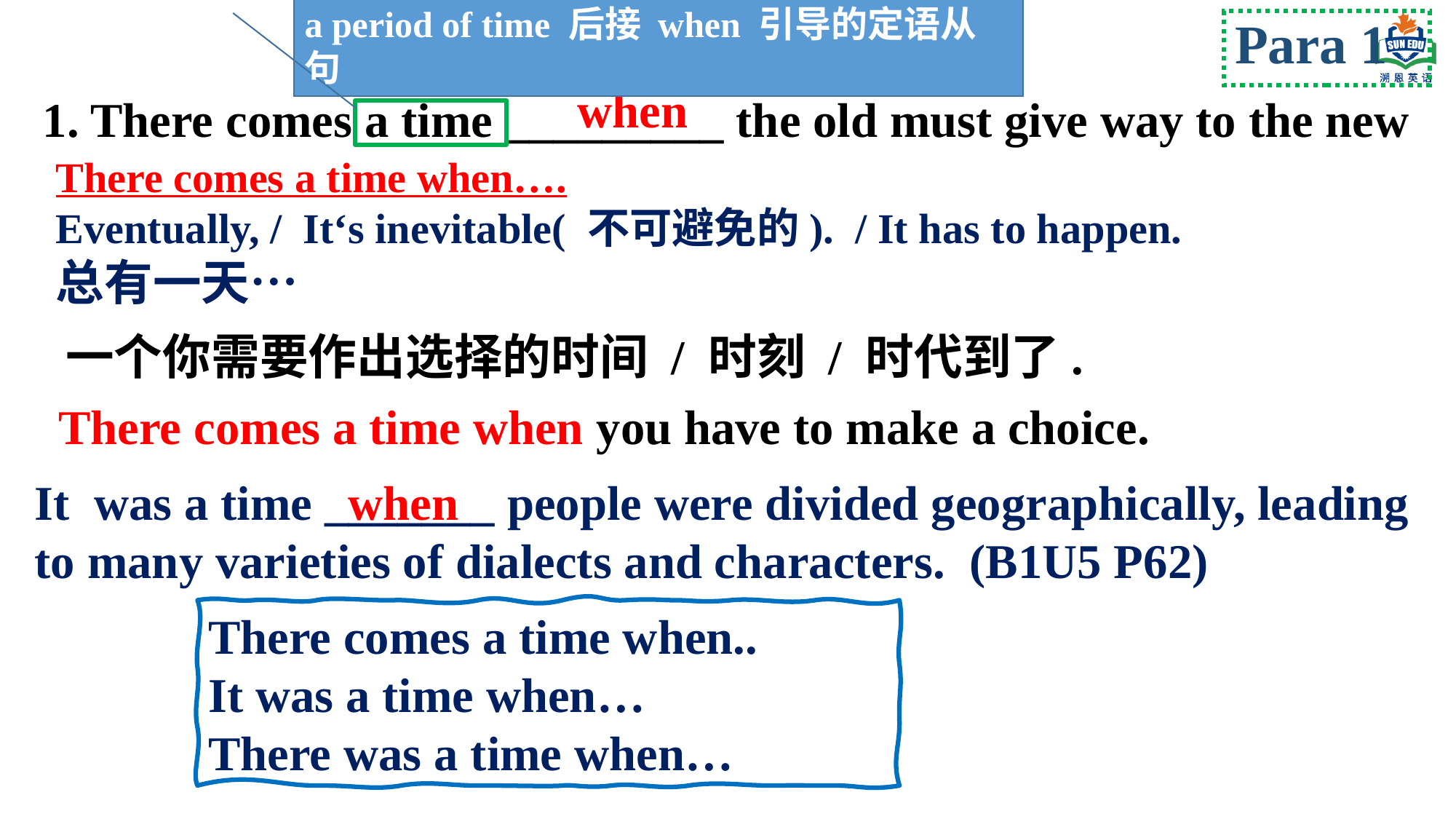

a period of time 后接 when 引导的定语从句
Para 1
when
1. There comes a time _________ the old must give way to the new

There comes a time when….
Eventually, /  It‘s inevitable( 不可避免的).  / It has to happen.
总有一天…
一个你需要作出选择的时间 / 时刻 / 时代到了.
 There comes a time when you have to make a choice.
It  was a time _______ people were divided geographically, leading to many varieties of dialects and characters.  (B1U5 P62)
when
There comes a time when..
It was a time when…
There was a time when…